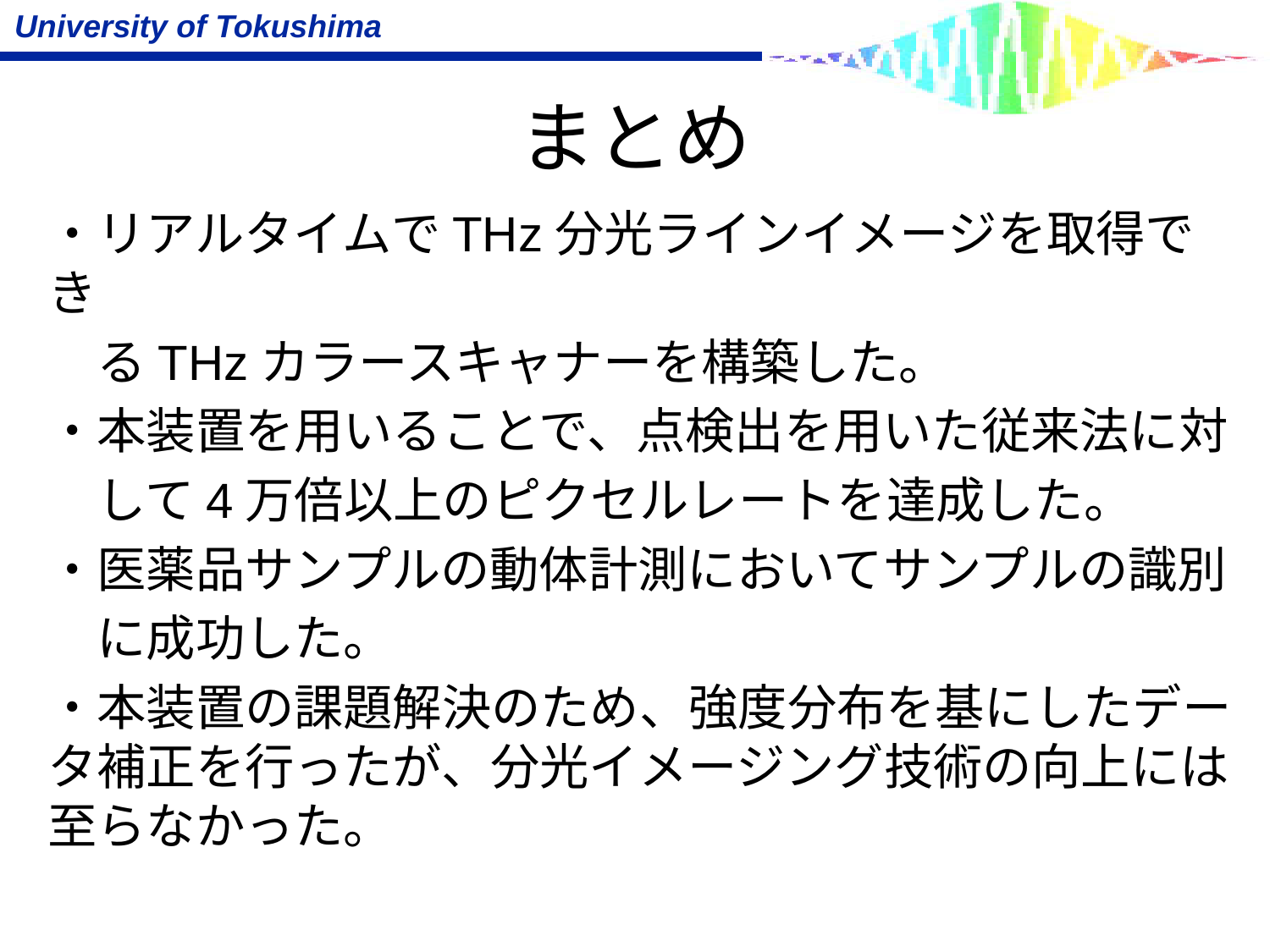

# まとめ
・リアルタイムでTHz分光ラインイメージを取得でき
　るTHzカラースキャナーを構築した。
・本装置を用いることで、点検出を用いた従来法に対
　して4万倍以上のピクセルレートを達成した。
・医薬品サンプルの動体計測においてサンプルの識別
　に成功した。
・本装置の課題解決のため、強度分布を基にしたデータ補正を行ったが、分光イメージング技術の向上には至らなかった。